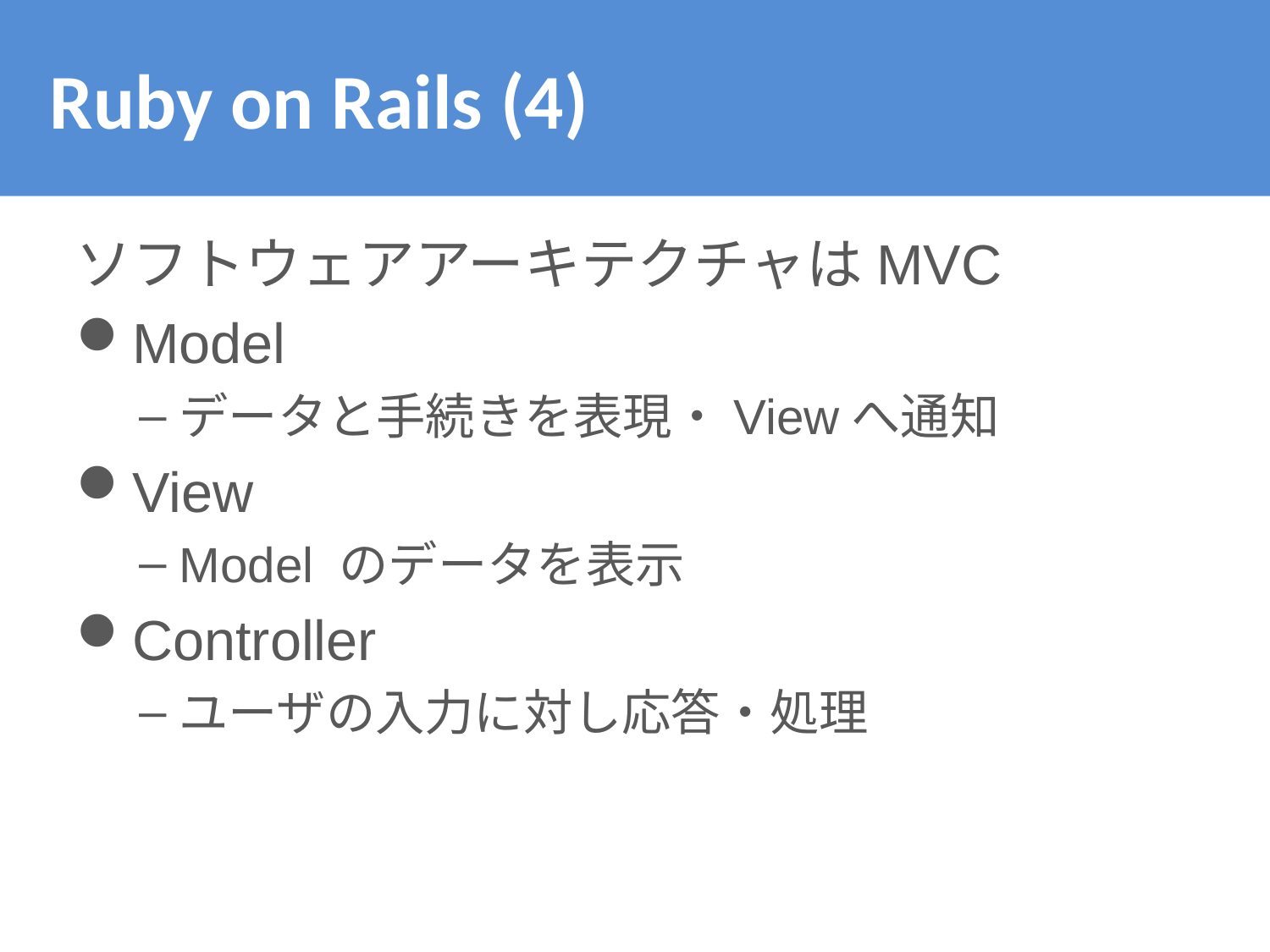

# Ruby on Rails (4)
ソフトウェアアーキテクチャはMVC
Model
データと手続きを表現・Viewへ通知
View
Model のデータを表示
Controller
ユーザの入力に対し応答・処理